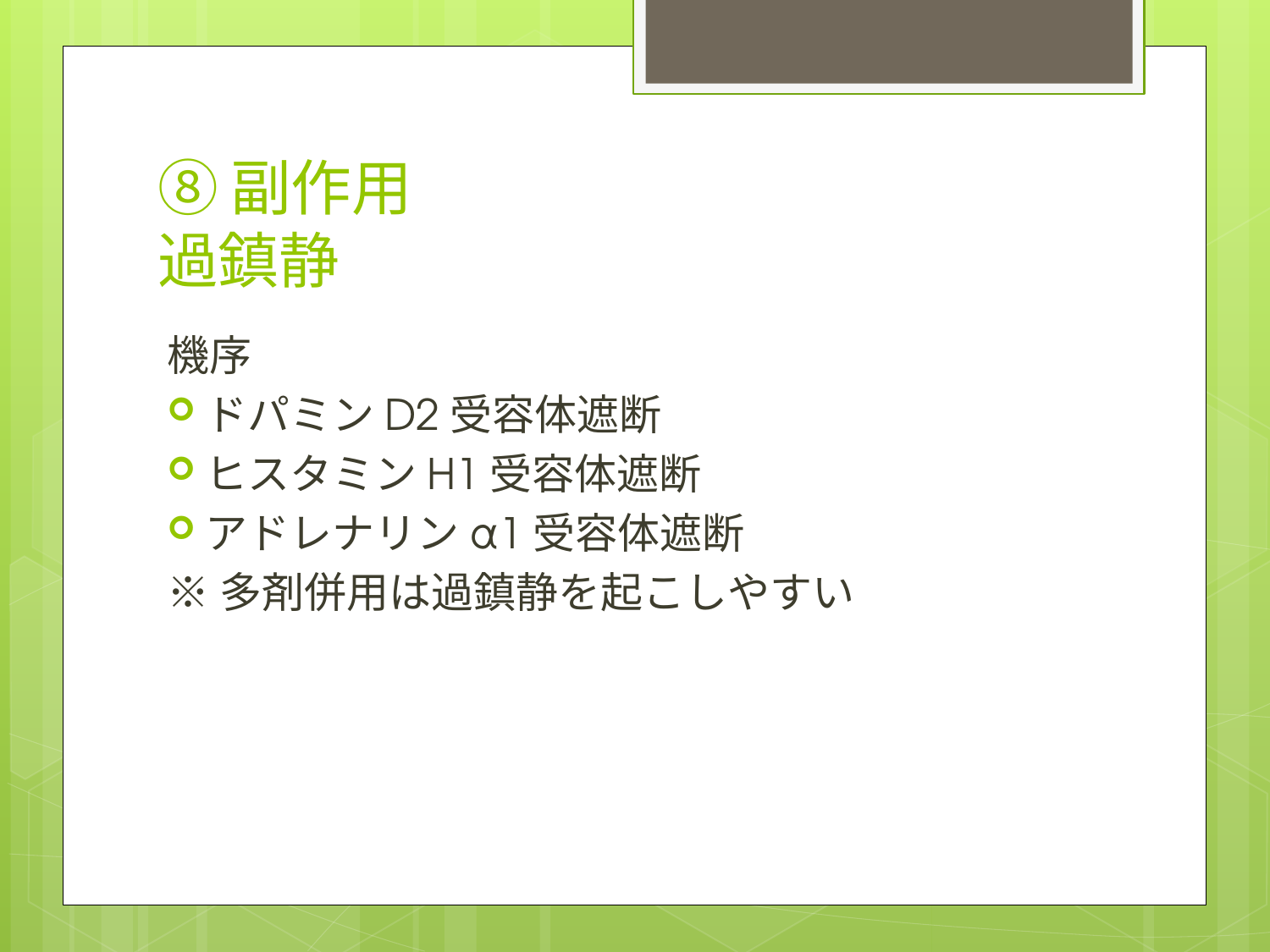

# ⑧副作用 過鎮静
機序
ドパミンD2受容体遮断
ヒスタミンH1受容体遮断
アドレナリンα1受容体遮断
※多剤併用は過鎮静を起こしやすい